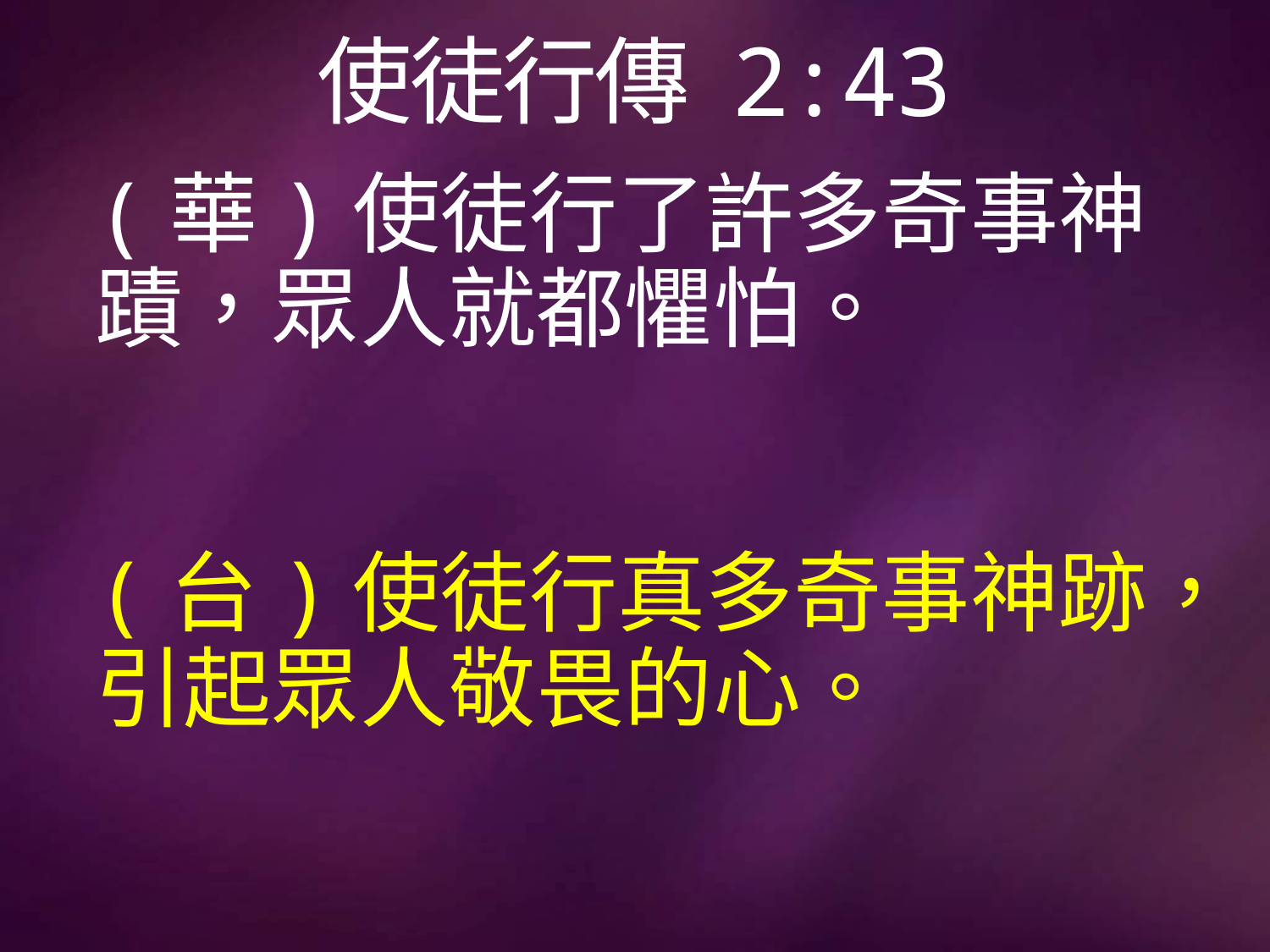

# 使徒行傳 2:43
(華)使徒行了許多奇事神蹟，眾人就都懼怕。
(台)使徒行真多奇事神跡，引起眾人敬畏的心。